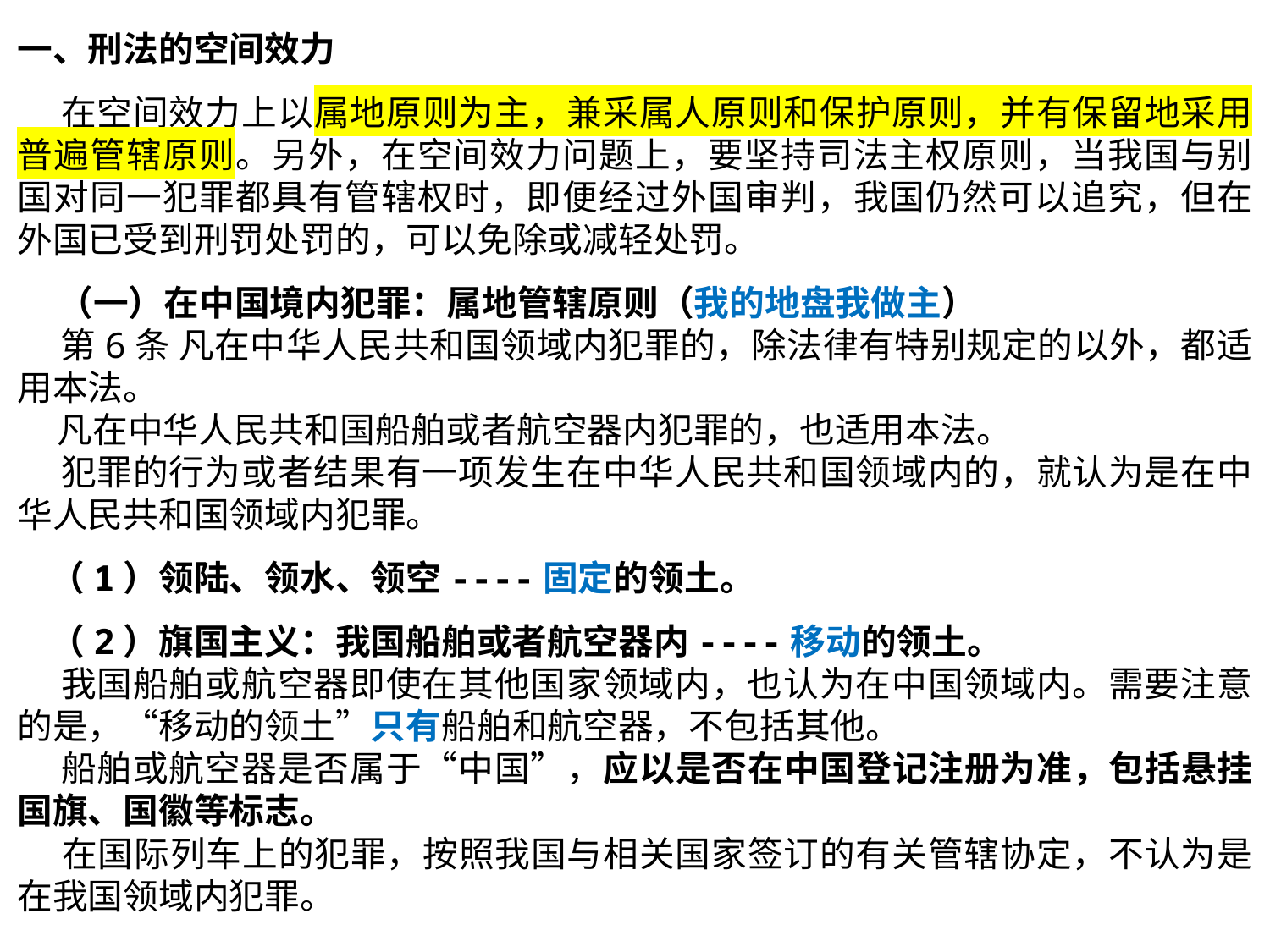

一、刑法的空间效力

    在空间效力上以属地原则为主，兼采属人原则和保护原则，并有保留地采用普遍管辖原则。另外，在空间效力问题上，要坚持司法主权原则，当我国与别国对同一犯罪都具有管辖权时，即便经过外国审判，我国仍然可以追究，但在外国已受到刑罚处罚的，可以免除或减轻处罚。

    （一）在中国境内犯罪：属地管辖原则（我的地盘我做主）
    第6条 凡在中华人民共和国领域内犯罪的，除法律有特别规定的以外，都适用本法。
    凡在中华人民共和国船舶或者航空器内犯罪的，也适用本法。
    犯罪的行为或者结果有一项发生在中华人民共和国领域内的，就认为是在中华人民共和国领域内犯罪。

   （1）领陆、领水、领空----固定的领土。

   （2）旗国主义：我国船舶或者航空器内----移动的领土。
    我国船舶或航空器即使在其他国家领域内，也认为在中国领域内。需要注意的是，“移动的领土”只有船舶和航空器，不包括其他。
    船舶或航空器是否属于“中国”，应以是否在中国登记注册为准，包括悬挂国旗、国徽等标志。
    在国际列车上的犯罪，按照我国与相关国家签订的有关管辖协定，不认为是在我国领域内犯罪。